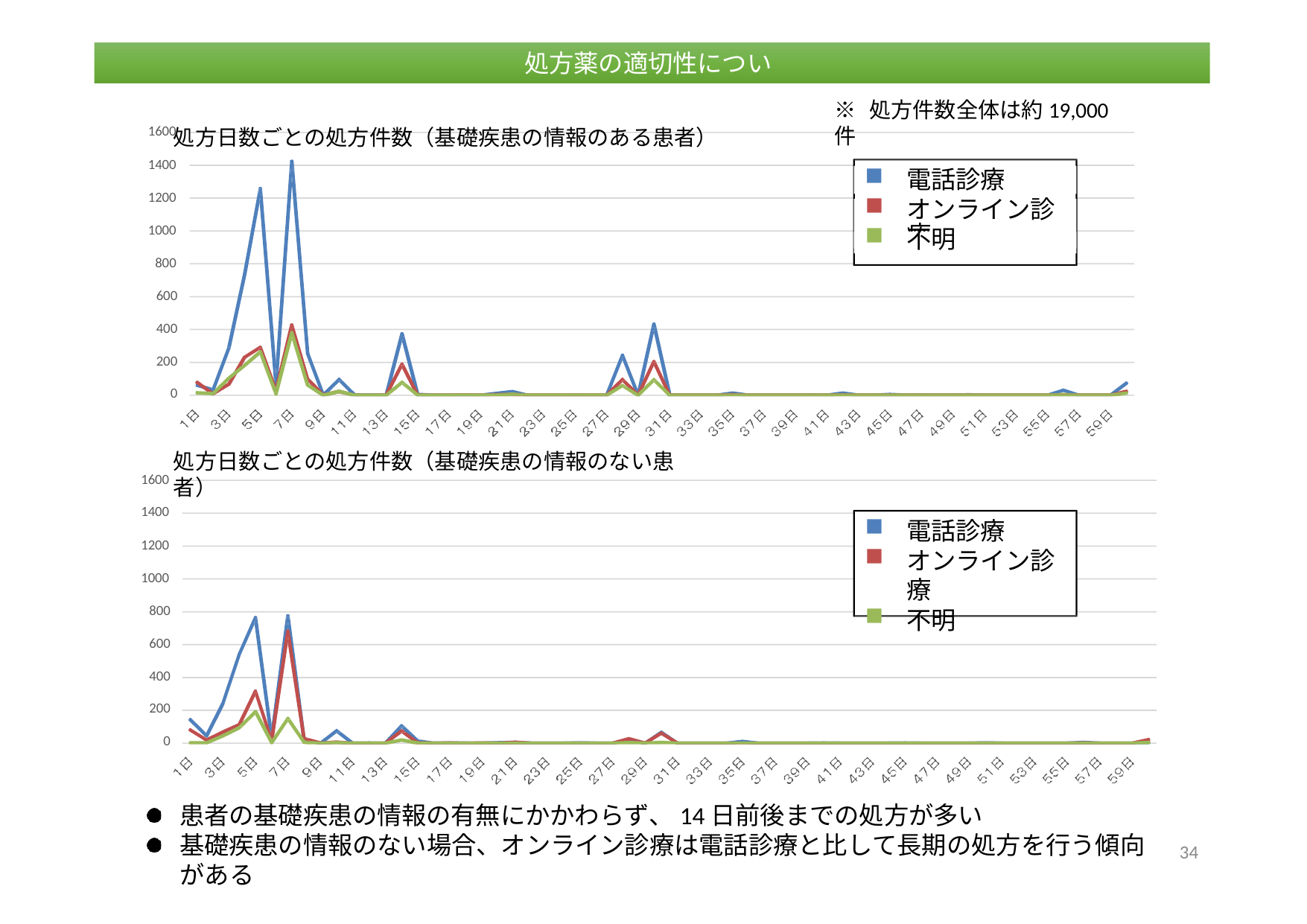

処方薬の適切性について
処方日数ごとの処方件数（基礎疾患の情報のある患者）
処方薬の適切性について
※ 処方件数全体は約19,000件
1600

1400

電話診療
1200
オンライン診療
1000
不明
800
600

400

200

0

処方日数ごとの処方件数（基礎疾患の情報のない患者）
1600

1400

電話診療
オンライン診療
不明
1200
1000
800

600

400

200

0

患者の基礎疾患の情報の有無にかかわらず、14日前後までの処方が多い
基礎疾患の情報のない場合、オンライン診療は電話診療と比して長期の処方を行う傾向がある

34